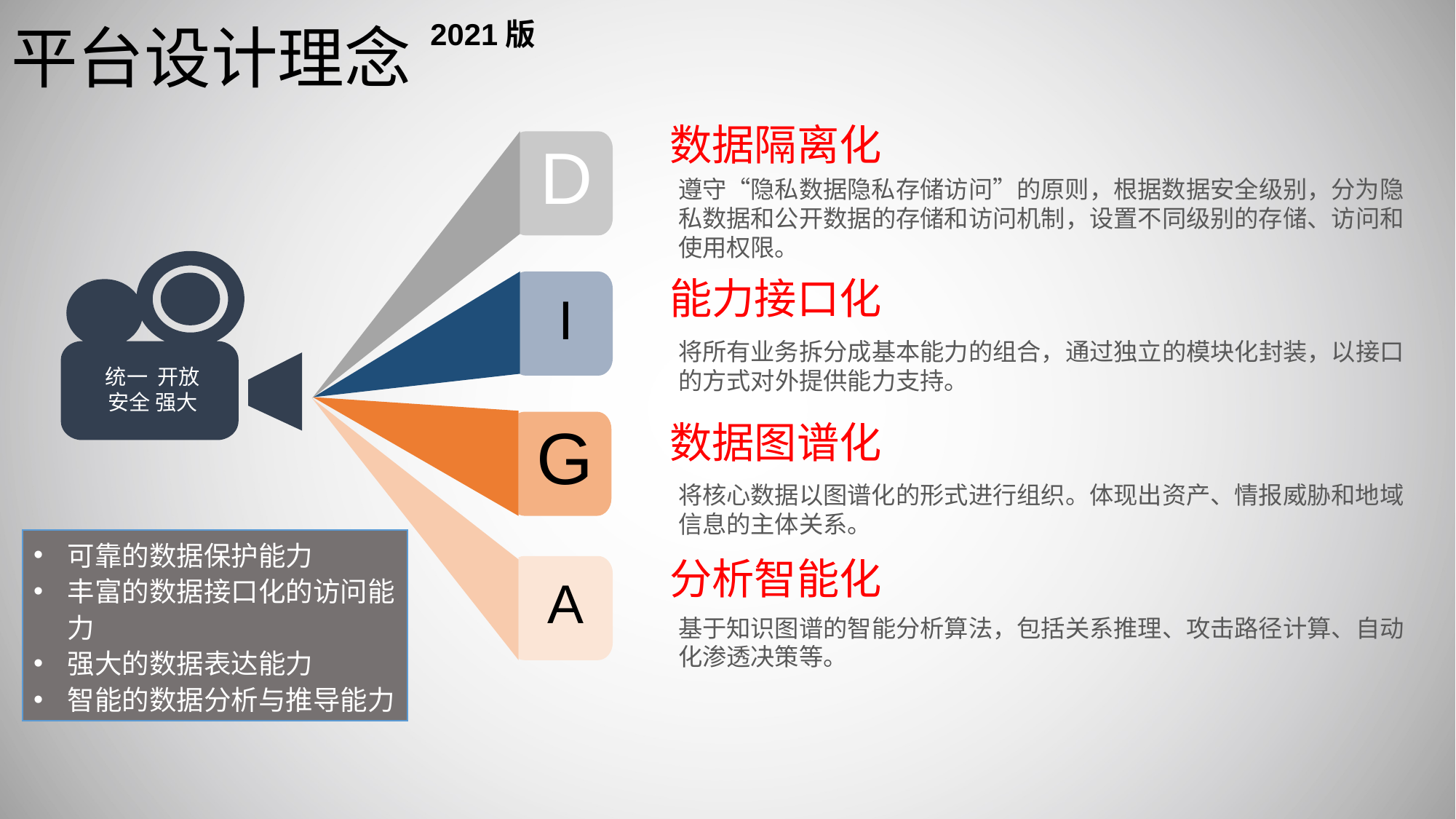

# 平台设计理念
2021版
数据隔离化
D

I

G
A
遵守“隐私数据隐私存储访问”的原则，根据数据安全级别，分为隐私数据和公开数据的存储和访问机制，设置不同级别的存储、访问和使用权限。
能力接口化
将所有业务拆分成基本能力的组合，通过独立的模块化封装，以接口的方式对外提供能力支持。
统一  开放
安全 强大
数据图谱化
将核心数据以图谱化的形式进行组织。体现出资产、情报威胁和地域信息的主体关系。
可靠的数据保护能力
丰富的数据接口化的访问能力
强大的数据表达能力
智能的数据分析与推导能力
分析智能化
基于知识图谱的智能分析算法，包括关系推理、攻击路径计算、自动化渗透决策等。
上面四个字母最好可以组成一个单词。